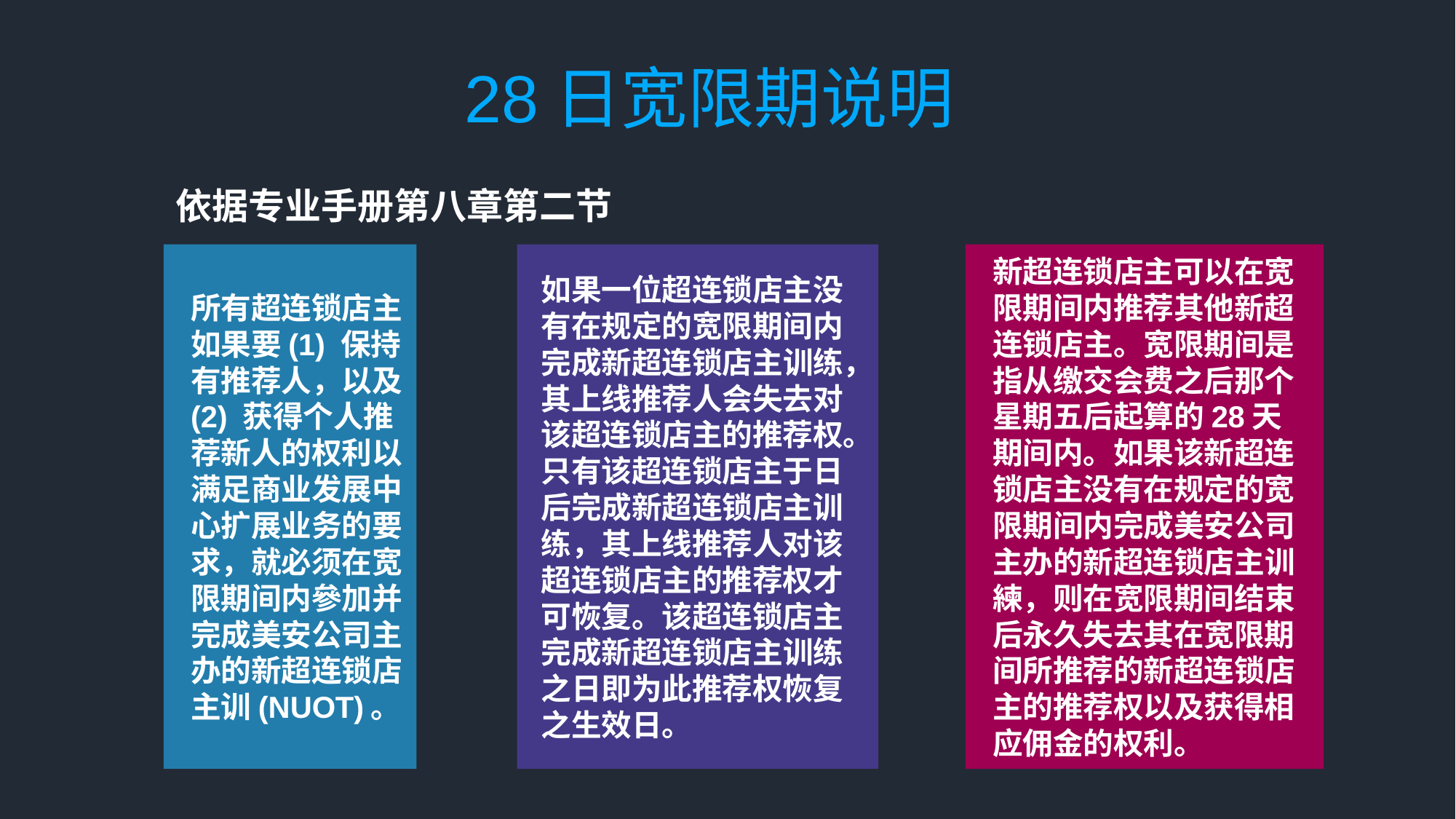

28日宽限期说明
依据专业手册第八章第二节
所有超连锁店主如果要(1) 保持有推荐人，以及(2) 获得个人推荐新人的权利以满足商业发展中心扩展业务的要求，就必须在宽限期间内參加并完成美安公司主办的新超连锁店主训(NUOT)。
如果一位超连锁店主没有在规定的宽限期间内完成新超连锁店主训练，其上线推荐人会失去对该超连锁店主的推荐权。只有该超连锁店主于日后完成新超连锁店主训练，其上线推荐人对该超连锁店主的推荐权才可恢复。该超连锁店主完成新超连锁店主训练之日即为此推荐权恢复之生效日。
新超连锁店主可以在宽限期间内推荐其他新超连锁店主。宽限期间是指从缴交会费之后那个星期五后起算的28天期间内。如果该新超连锁店主没有在规定的宽限期间内完成美安公司主办的新超连锁店主训練，则在宽限期间结束后永久失去其在宽限期间所推荐的新超连锁店主的推荐权以及获得相应佣金的权利。